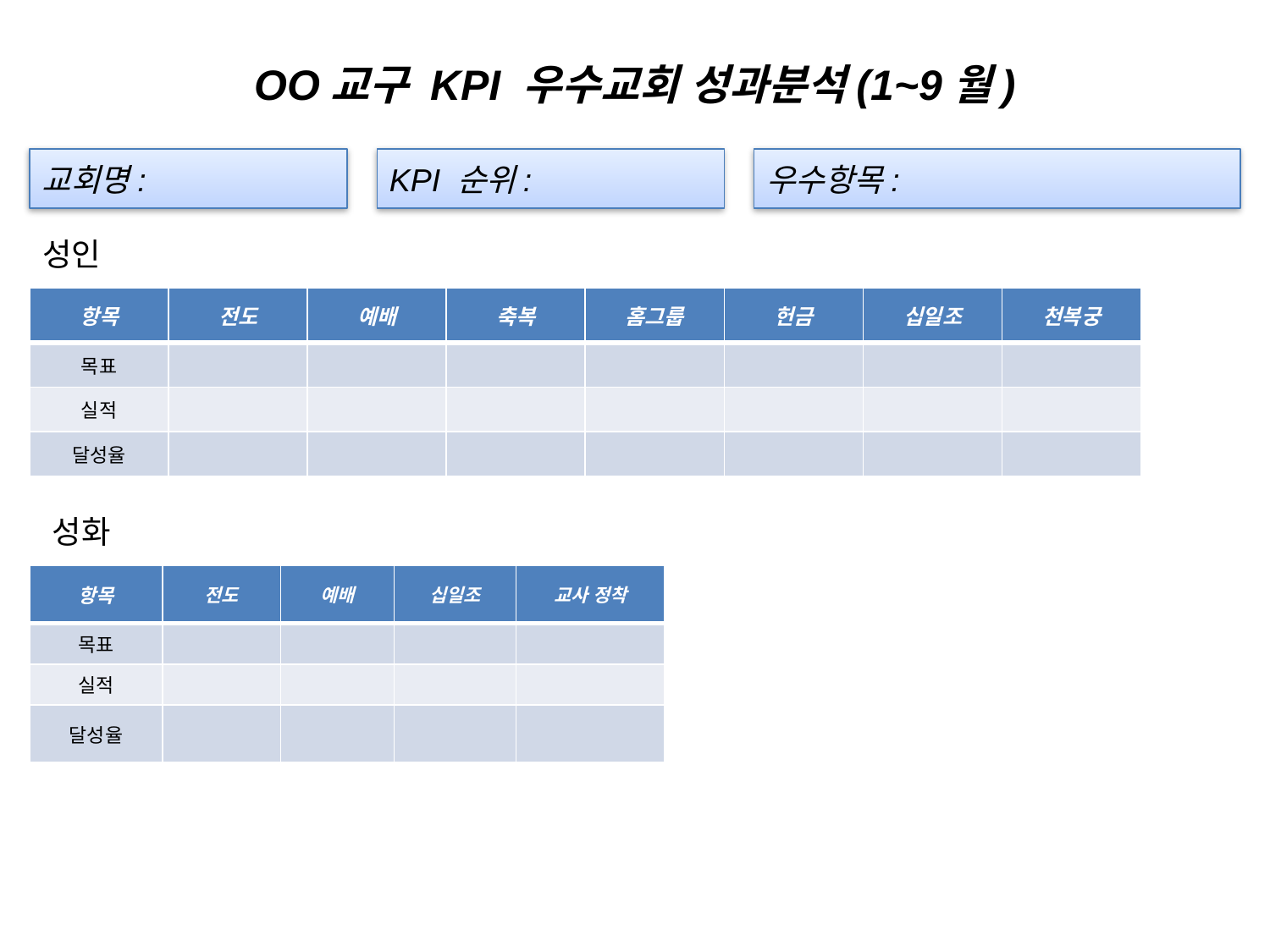

# OO교구 KPI 우수교회 성과분석(1~9월)
교회명:
KPI 순위:
우수항목:
성인
| 항목 | 전도 | 예배 | 축복 | 홈그룹 | 헌금 | 십일조 | 천복궁 |
| --- | --- | --- | --- | --- | --- | --- | --- |
| 목표 |  |  |  |  |  |  |  |
| 실적 |  |  |  |  |  |  |  |
| 달성율 |  |  |  |  |  |  |  |
성화
| 항목 | 전도 | 예배 | 십일조 | 교사 정착 |
| --- | --- | --- | --- | --- |
| 목표 |  |  |  |  |
| 실적 |  |  |  |  |
| 달성율 |  |  |  |  |